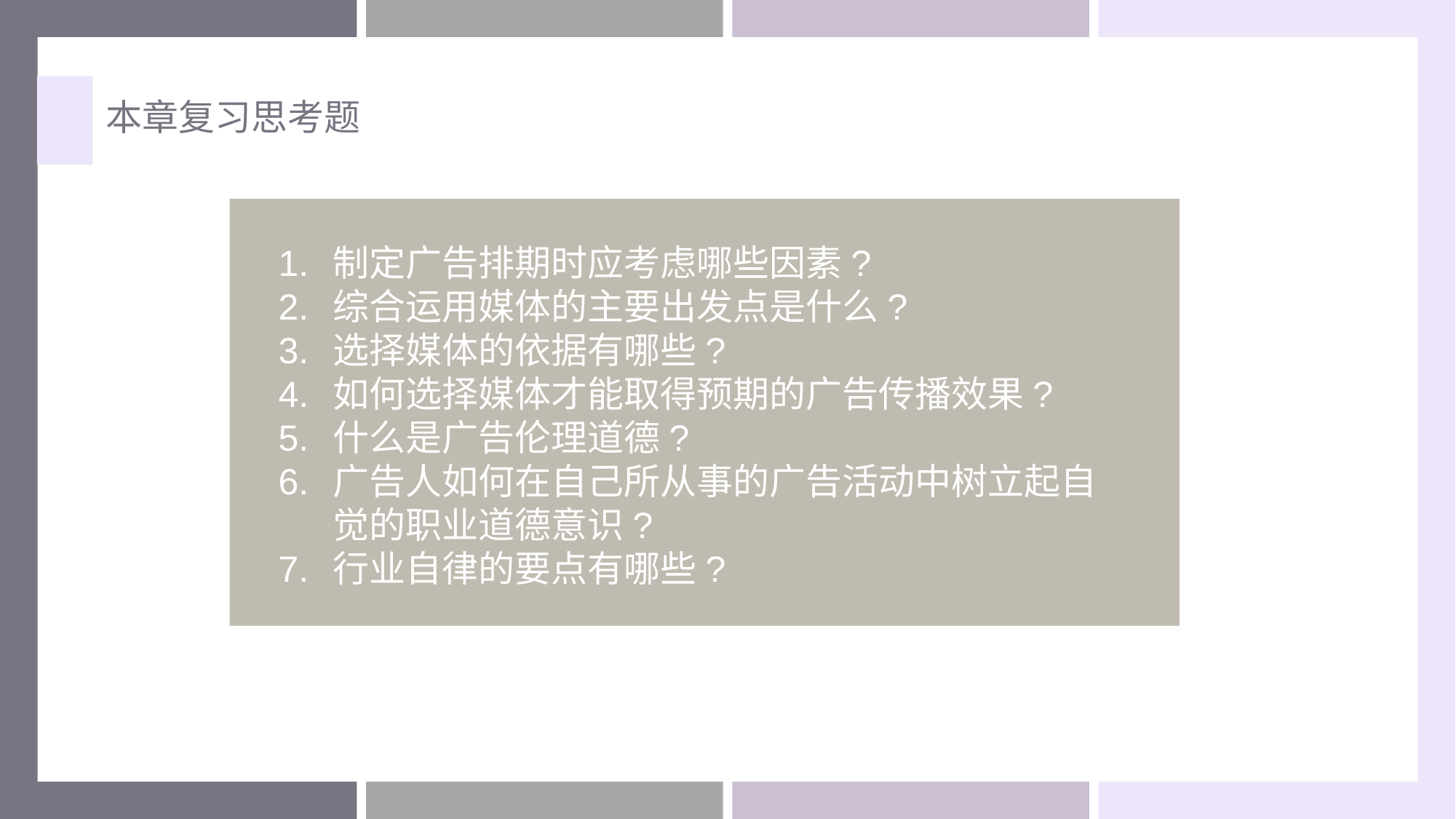

本章复习思考题

制定广告排期时应考虑哪些因素?
综合运用媒体的主要出发点是什么?
选择媒体的依据有哪些?
如何选择媒体才能取得预期的广告传播效果?
什么是广告伦理道德?
广告人如何在自己所从事的广告活动中树立起自觉的职业道德意识?
行业自律的要点有哪些?